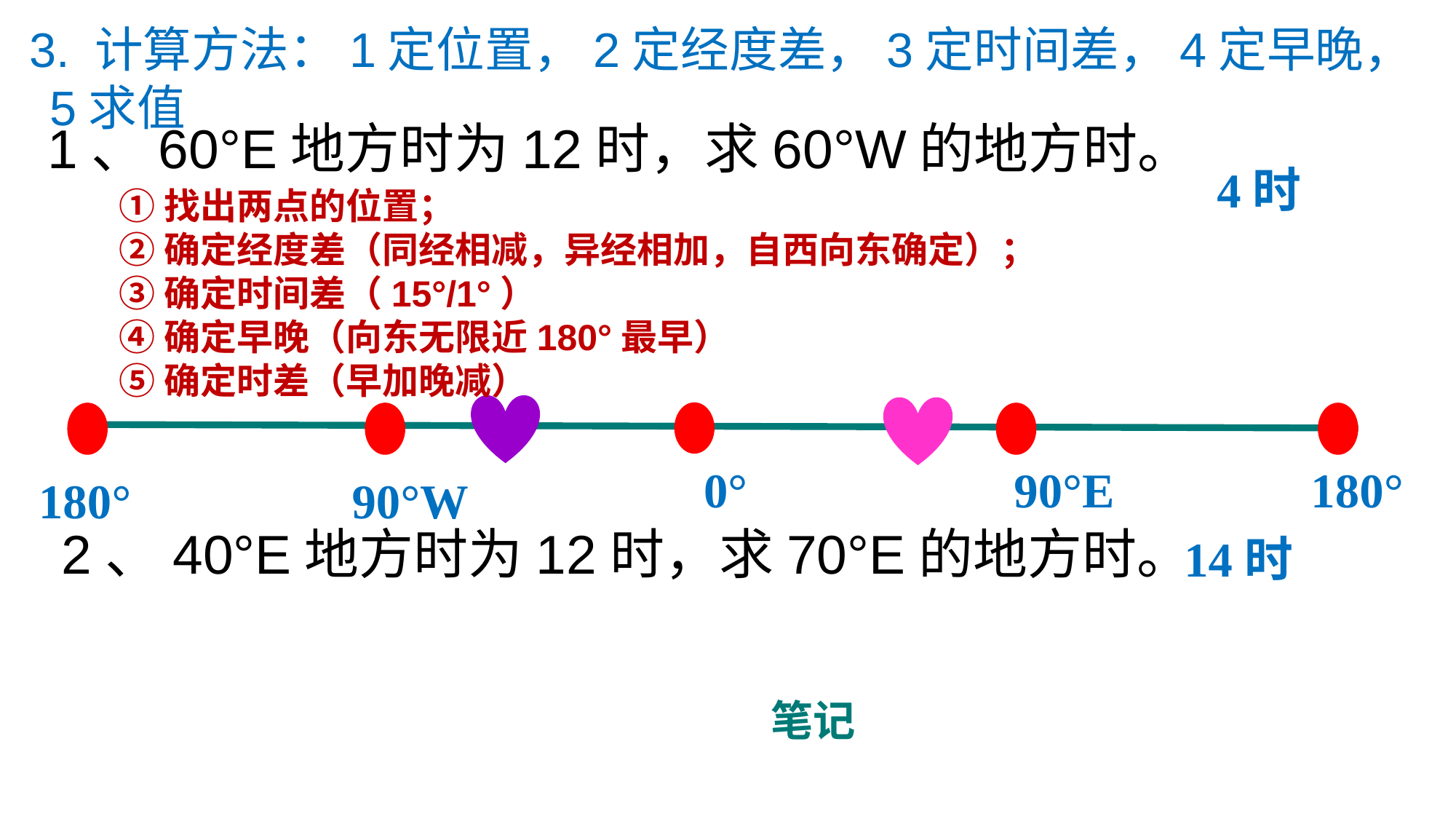

3. 计算方法：1定位置，2定经度差，3定时间差，4定早晚，5求值
1、60°E地方时为12时，求60°W的地方时。
4时
①找出两点的位置；
②确定经度差（同经相减，异经相加，自西向东确定）；
③确定时间差（15°/1°）
④确定早晚（向东无限近180°最早）
⑤确定时差（早加晚减）

180°
0°
90°E
180°
90°W
2、40°E地方时为12时，求70°E的地方时。
14时
笔记